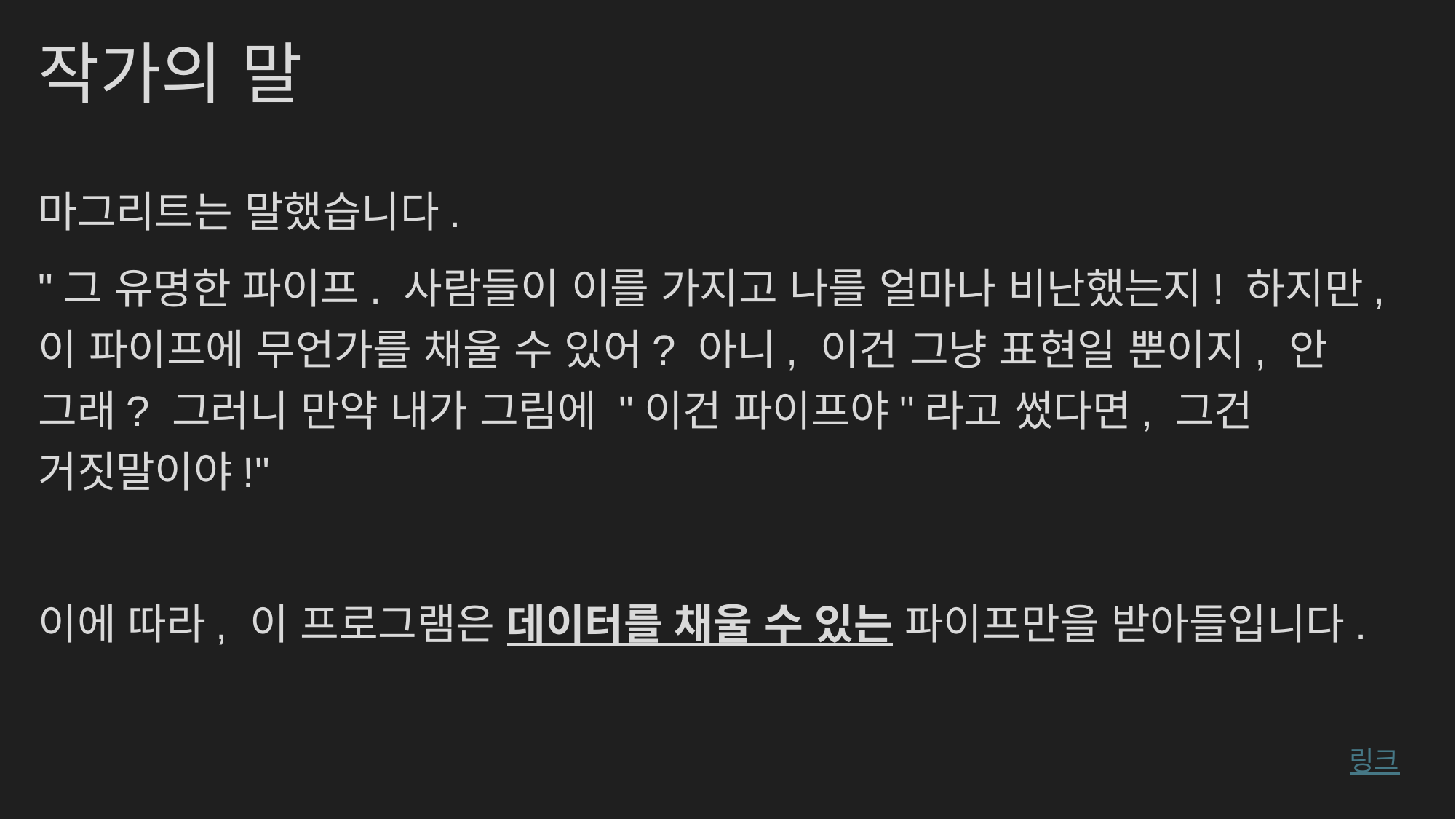

# 작가의 말
마그리트는 말했습니다.
"그 유명한 파이프. 사람들이 이를 가지고 나를 얼마나 비난했는지! 하지만, 이 파이프에 무언가를 채울 수 있어? 아니, 이건 그냥 표현일 뿐이지, 안 그래? 그러니 만약 내가 그림에 "이건 파이프야"라고 썼다면, 그건 거짓말이야!"

이에 따라, 이 프로그램은 데이터를 채울 수 있는 파이프만을 받아들입니다.
링크